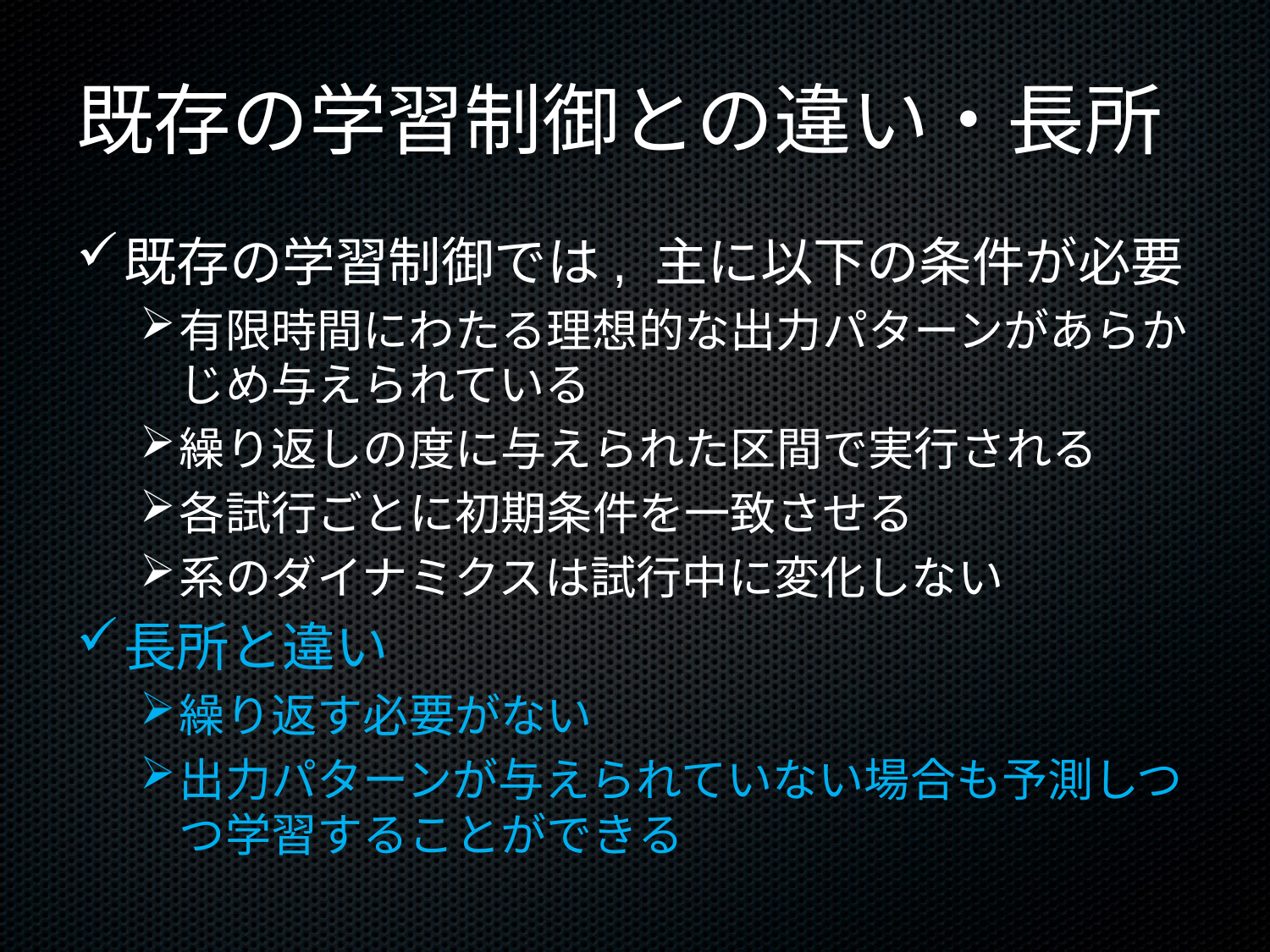

# 既存の学習制御との違い・長所
既存の学習制御では, 主に以下の条件が必要
有限時間にわたる理想的な出力パターンがあらかじめ与えられている
繰り返しの度に与えられた区間で実行される
各試行ごとに初期条件を一致させる
系のダイナミクスは試行中に変化しない
長所と違い
繰り返す必要がない
出力パターンが与えられていない場合も予測しつつ学習することができる